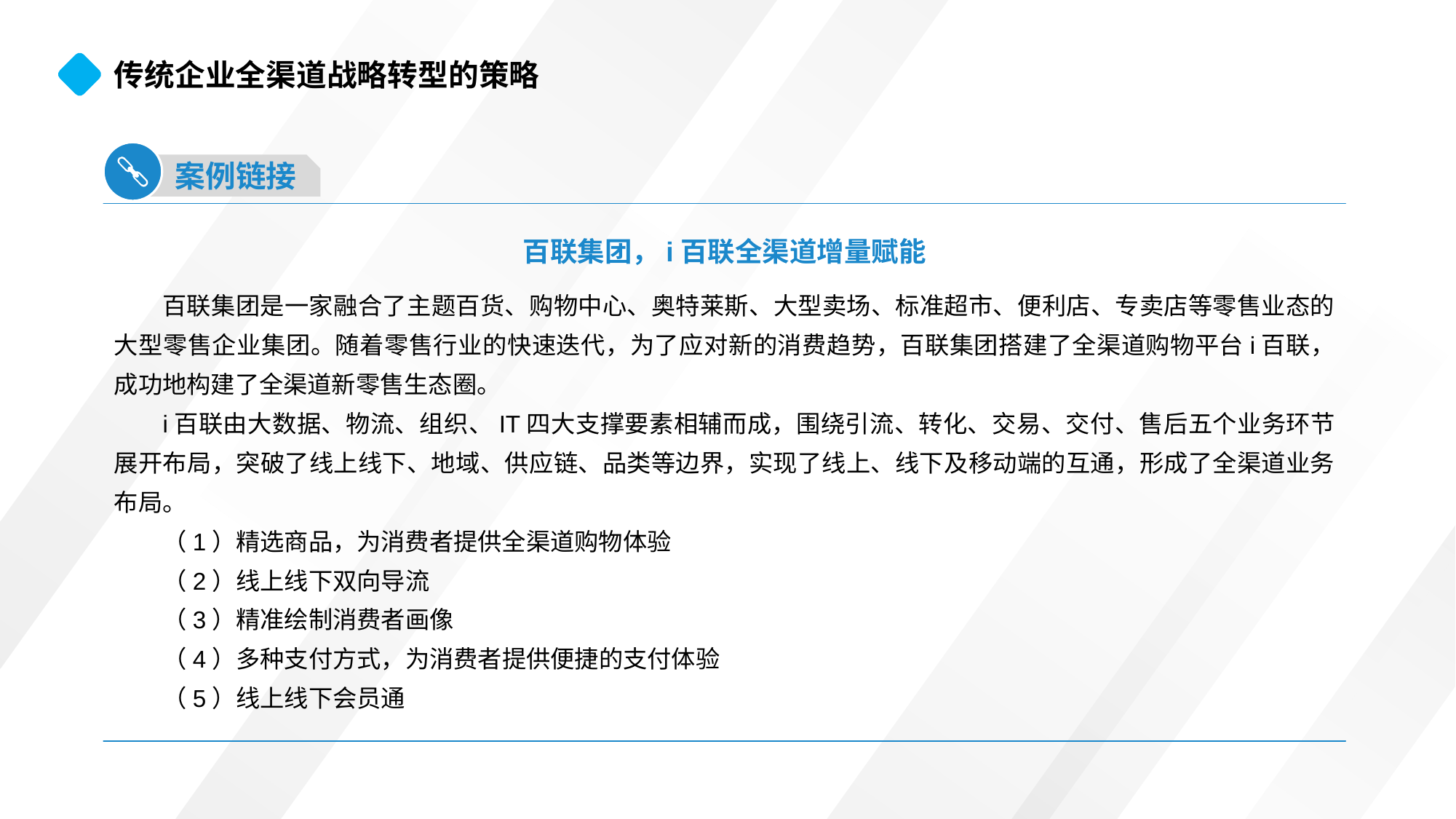

传统企业全渠道战略转型的策略

案例链接

百联集团，i百联全渠道增量赋能
百联集团是一家融合了主题百货、购物中心、奥特莱斯、大型卖场、标准超市、便利店、专卖店等零售业态的大型零售企业集团。随着零售行业的快速迭代，为了应对新的消费趋势，百联集团搭建了全渠道购物平台i百联，成功地构建了全渠道新零售生态圈。
i百联由大数据、物流、组织、IT四大支撑要素相辅而成，围绕引流、转化、交易、交付、售后五个业务环节展开布局，突破了线上线下、地域、供应链、品类等边界，实现了线上、线下及移动端的互通，形成了全渠道业务
布局。
（1）精选商品，为消费者提供全渠道购物体验
（2）线上线下双向导流
（3）精准绘制消费者画像
（4）多种支付方式，为消费者提供便捷的支付体验
（5）线上线下会员通